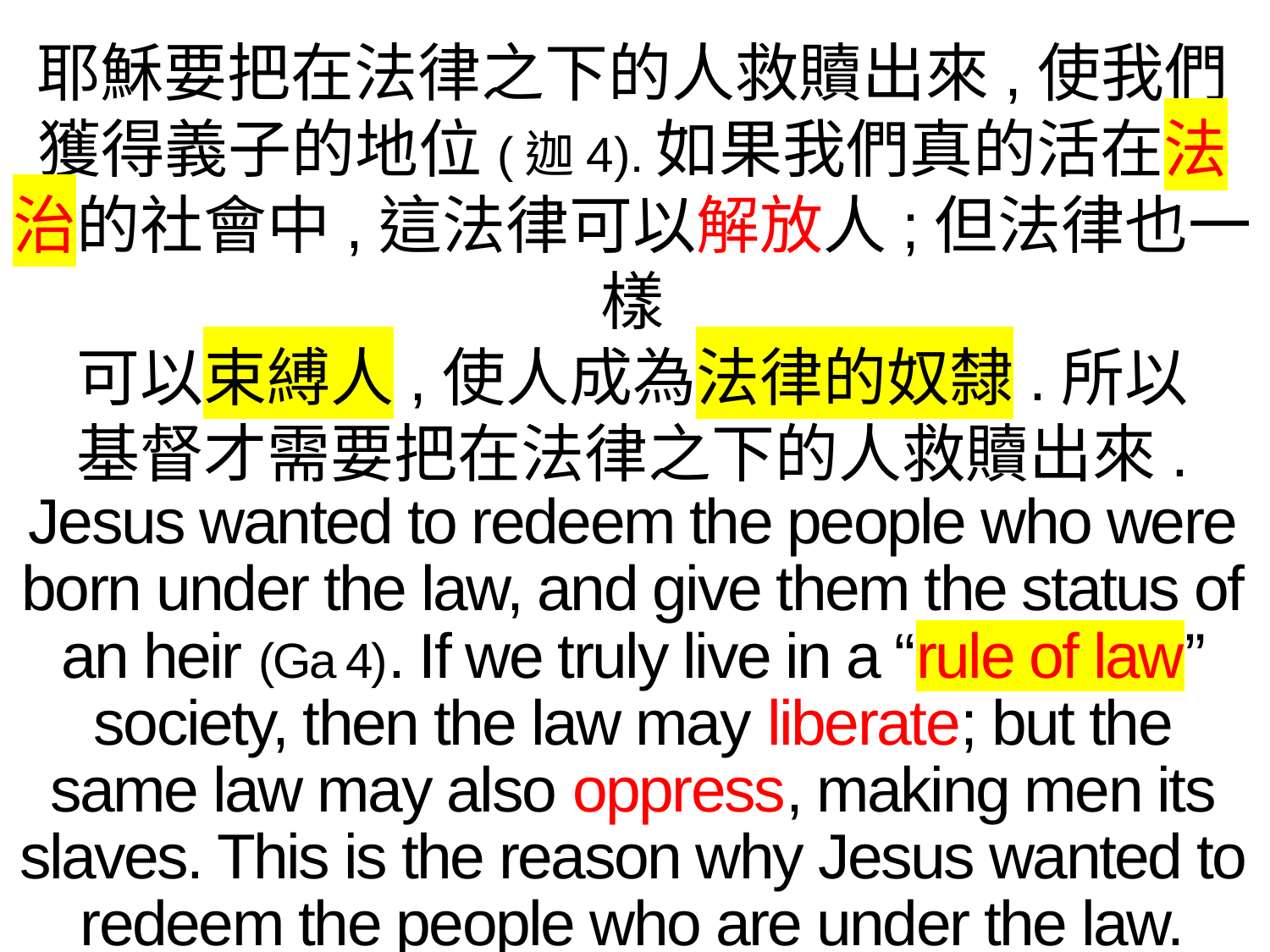

耶穌要把在法律之下的人救贖出來,使我們獲得義子的地位(迦4).如果我們真的活在法治的社會中,這法律可以解放人;但法律也一樣
可以束縛人,使人成為法律的奴隸.所以
基督才需要把在法律之下的人救贖出來.
Jesus wanted to redeem the people who were born under the law, and give them the status of an heir (Ga 4). If we truly live in a “rule of law” society, then the law may liberate; but the same law may also oppress, making men its slaves. This is the reason why Jesus wanted to redeem the people who are under the law.